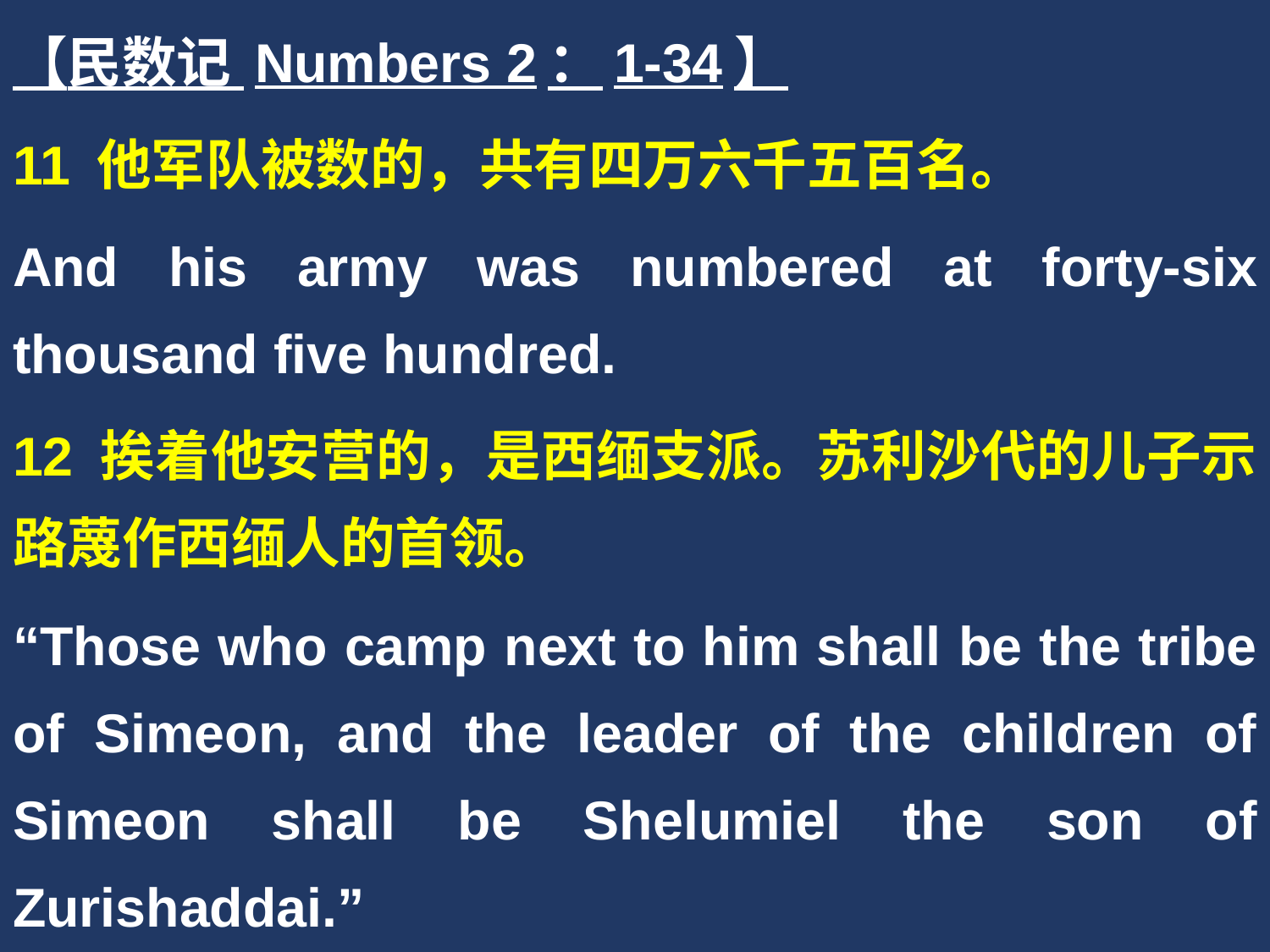

【民数记 Numbers 2：1-34】
11 他军队被数的，共有四万六千五百名。
And his army was numbered at forty-six thousand five hundred.
12 挨着他安营的，是西缅支派。苏利沙代的儿子示路蔑作西缅人的首领。
“Those who camp next to him shall be the tribe of Simeon, and the leader of the children of Simeon shall be Shelumiel the son of Zurishaddai.”